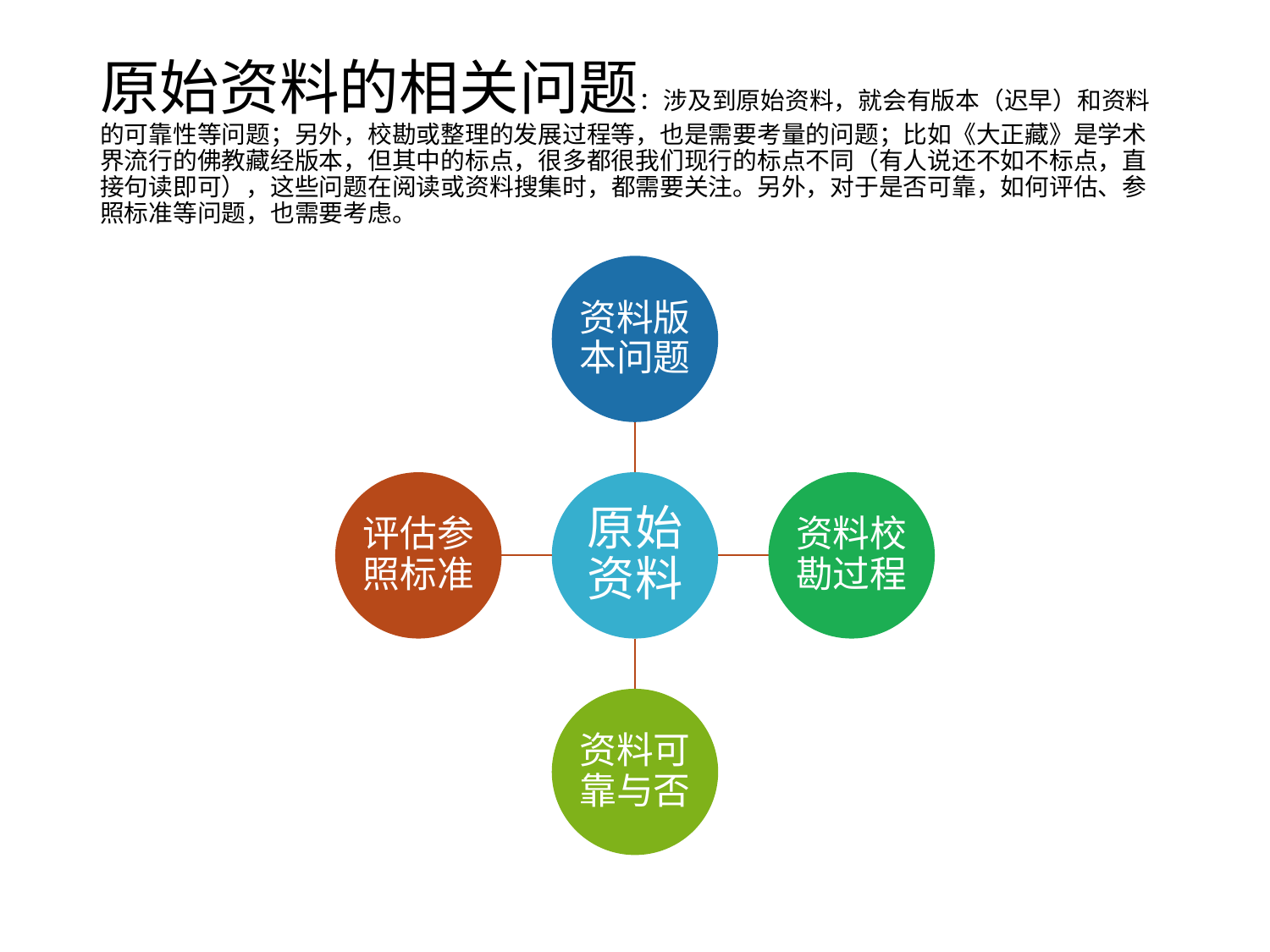

# 原始资料的相关问题：涉及到原始资料，就会有版本（迟早）和资料的可靠性等问题；另外，校勘或整理的发展过程等，也是需要考量的问题；比如《大正藏》是学术界流行的佛教藏经版本，但其中的标点，很多都很我们现行的标点不同（有人说还不如不标点，直接句读即可），这些问题在阅读或资料搜集时，都需要关注。另外，对于是否可靠，如何评估、参照标准等问题，也需要考虑。
原始资料

资料版本问题

资料校勘过程

资料可靠与否

评估参照标准